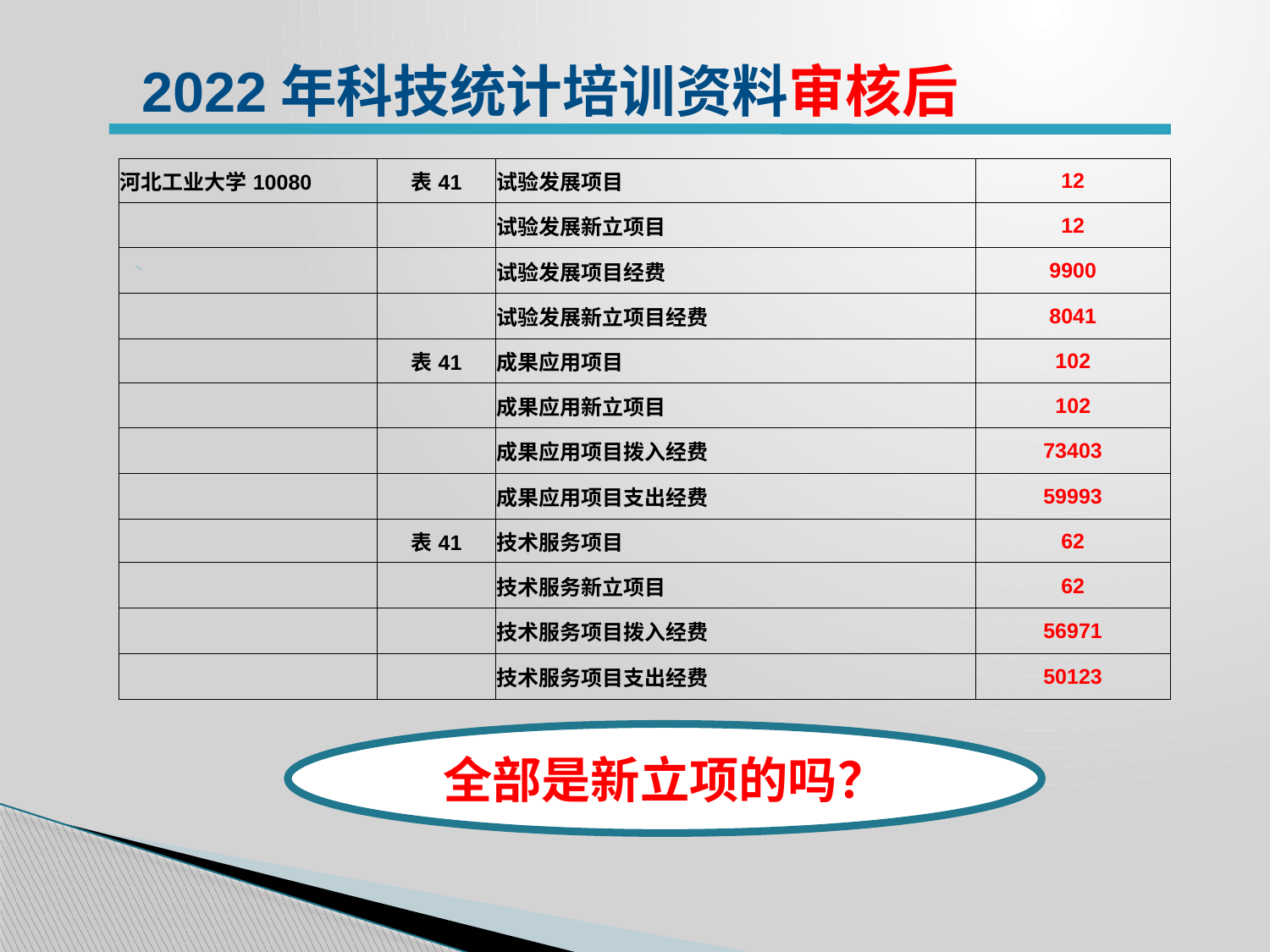

2022年科技统计培训资料审核后
| 河北工业大学10080 | 表41 | 试验发展项目 | 12 |
| --- | --- | --- | --- |
|  |  | 试验发展新立项目 | 12 |
|  |  | 试验发展项目经费 | 9900 |
|  |  | 试验发展新立项目经费 | 8041 |
|  | 表41 | 成果应用项目 | 102 |
|  |  | 成果应用新立项目 | 102 |
|  |  | 成果应用项目拨入经费 | 73403 |
|  |  | 成果应用项目支出经费 | 59993 |
|  | 表41 | 技术服务项目 | 62 |
|  |  | 技术服务新立项目 | 62 |
|  |  | 技术服务项目拨入经费 | 56971 |
|  |  | 技术服务项目支出经费 | 50123 |
全部是新立项的吗？